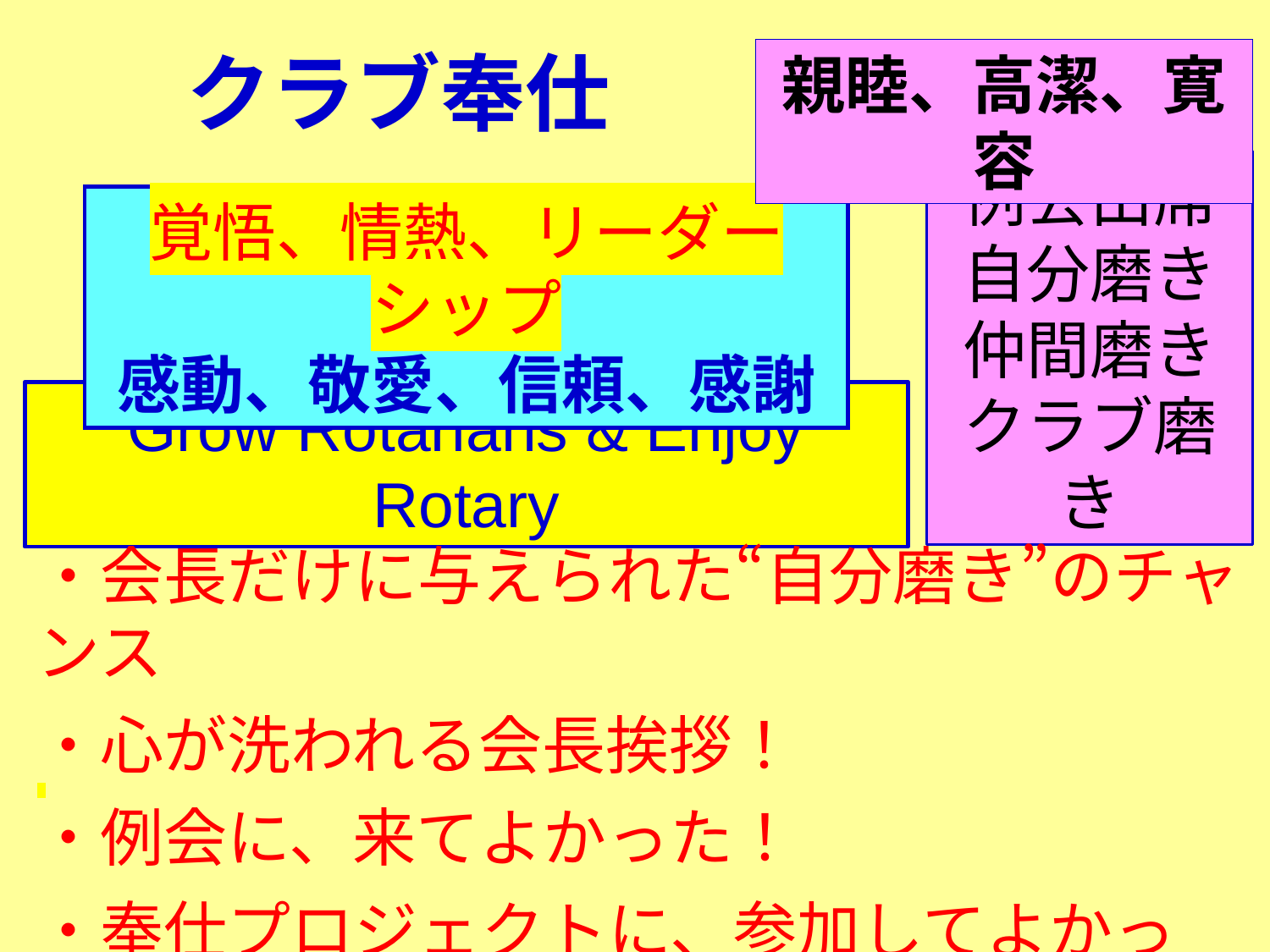

クラブ奉仕
親睦、高潔、寛容
例会出席
自分磨き
仲間磨き
クラブ磨き
覚悟、情熱、リーダーシップ
感動、敬愛、信頼、感謝
Grow Rotarians & Enjoy Rotary
・会長だけに与えられた“自分磨き”のチャンス

・心が洗われる会長挨拶！

・例会に、来てよかった！

・奉仕プロジェクトに、参加してよかった！